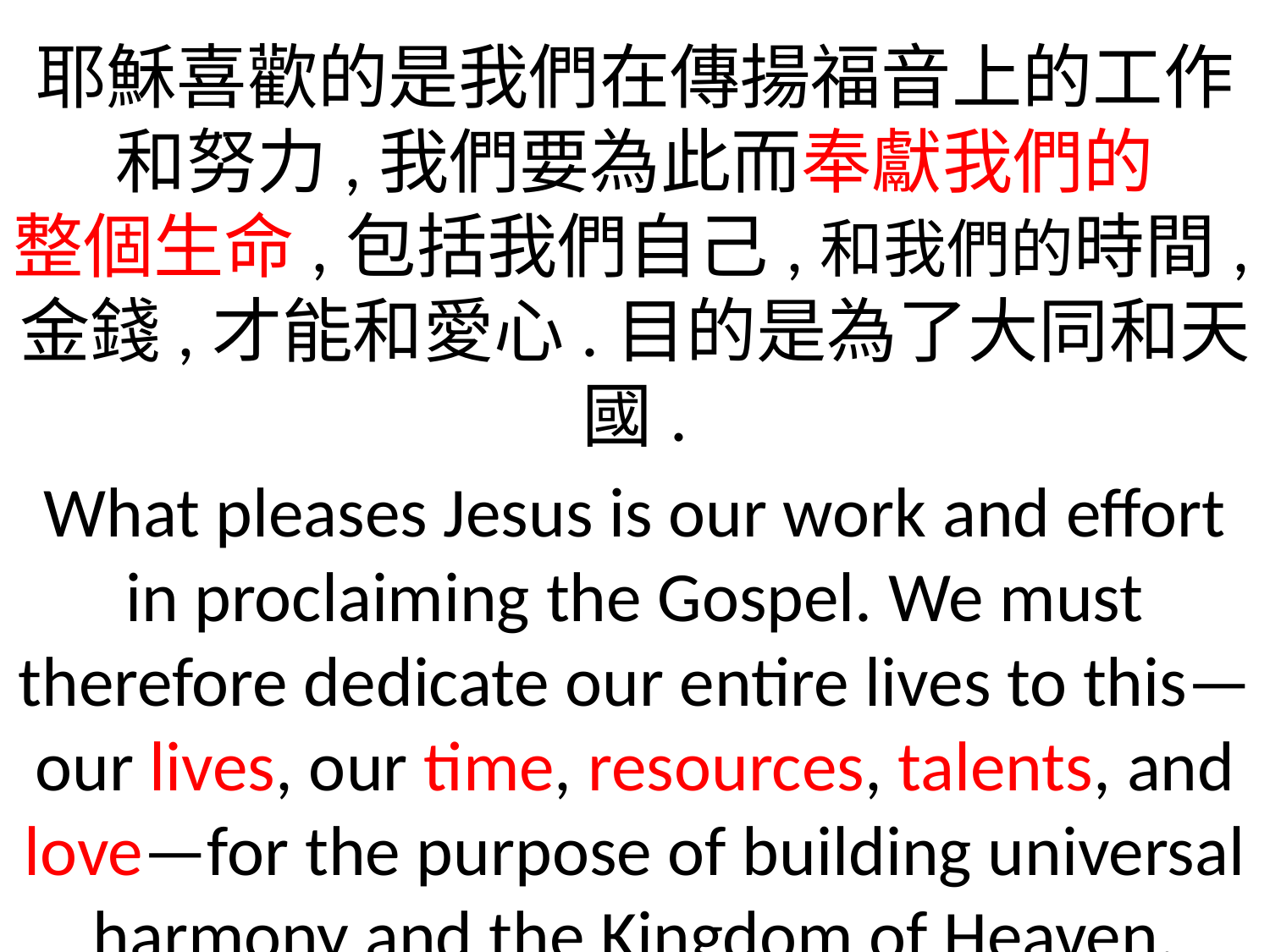

耶穌喜歡的是我們在傳揚福音上的工作和努力,我們要為此而奉獻我們的
整個生命,包括我們自己,和我們的時間,金錢,才能和愛心.目的是為了大同和天國.
What pleases Jesus is our work and effort in proclaiming the Gospel. We must therefore dedicate our entire lives to this—our lives, our time, resources, talents, and love—for the purpose of building universal harmony and the Kingdom of Heaven.